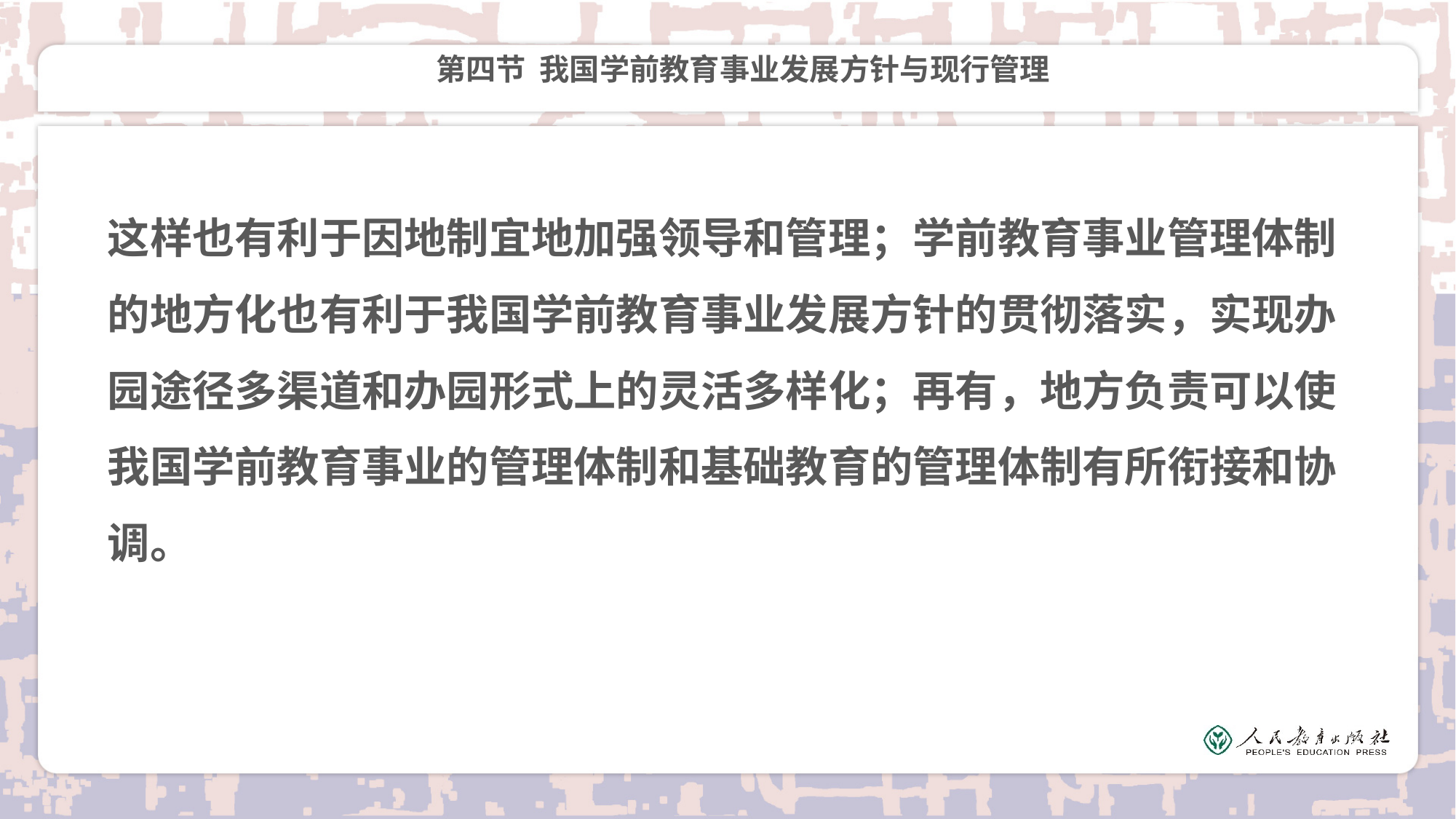

# 第四节  我国学前教育事业发展方针与现行管理
这样也有利于因地制宜地加强领导和管理；学前教育事业管理体制的地方化也有利于我国学前教育事业发展方针的贯彻落实，实现办园途径多渠道和办园形式上的灵活多样化；再有，地方负责可以使我国学前教育事业的管理体制和基础教育的管理体制有所衔接和协调。